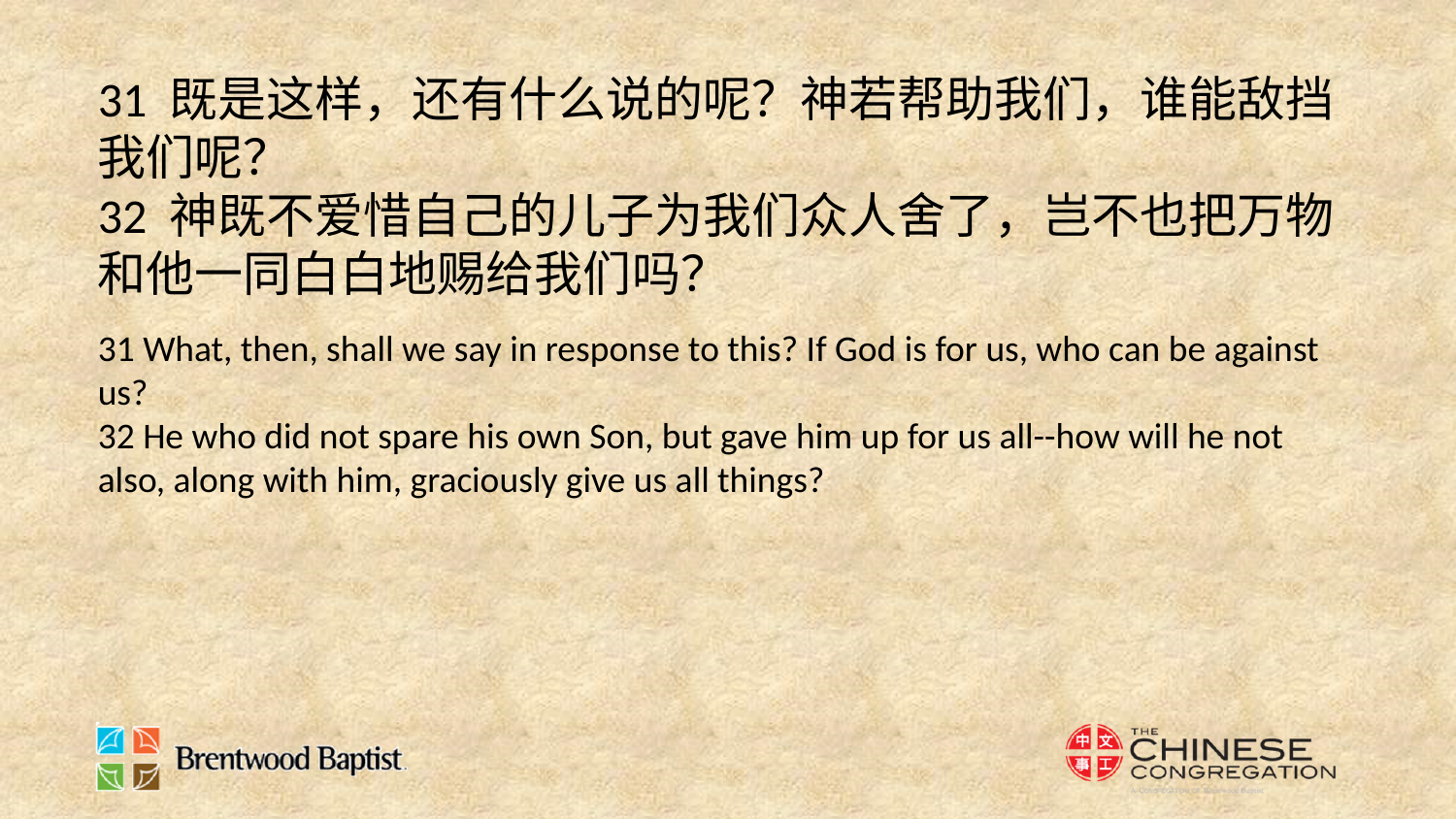

31 既是这样，还有什么说的呢？神若帮助我们，谁能敌挡我们呢？
32 神既不爱惜自己的儿子为我们众人舍了，岂不也把万物和他一同白白地赐给我们吗？

31 What, then, shall we say in response to this? If God is for us, who can be against us?
32 He who did not spare his own Son, but gave him up for us all--how will he not also, along with him, graciously give us all things?